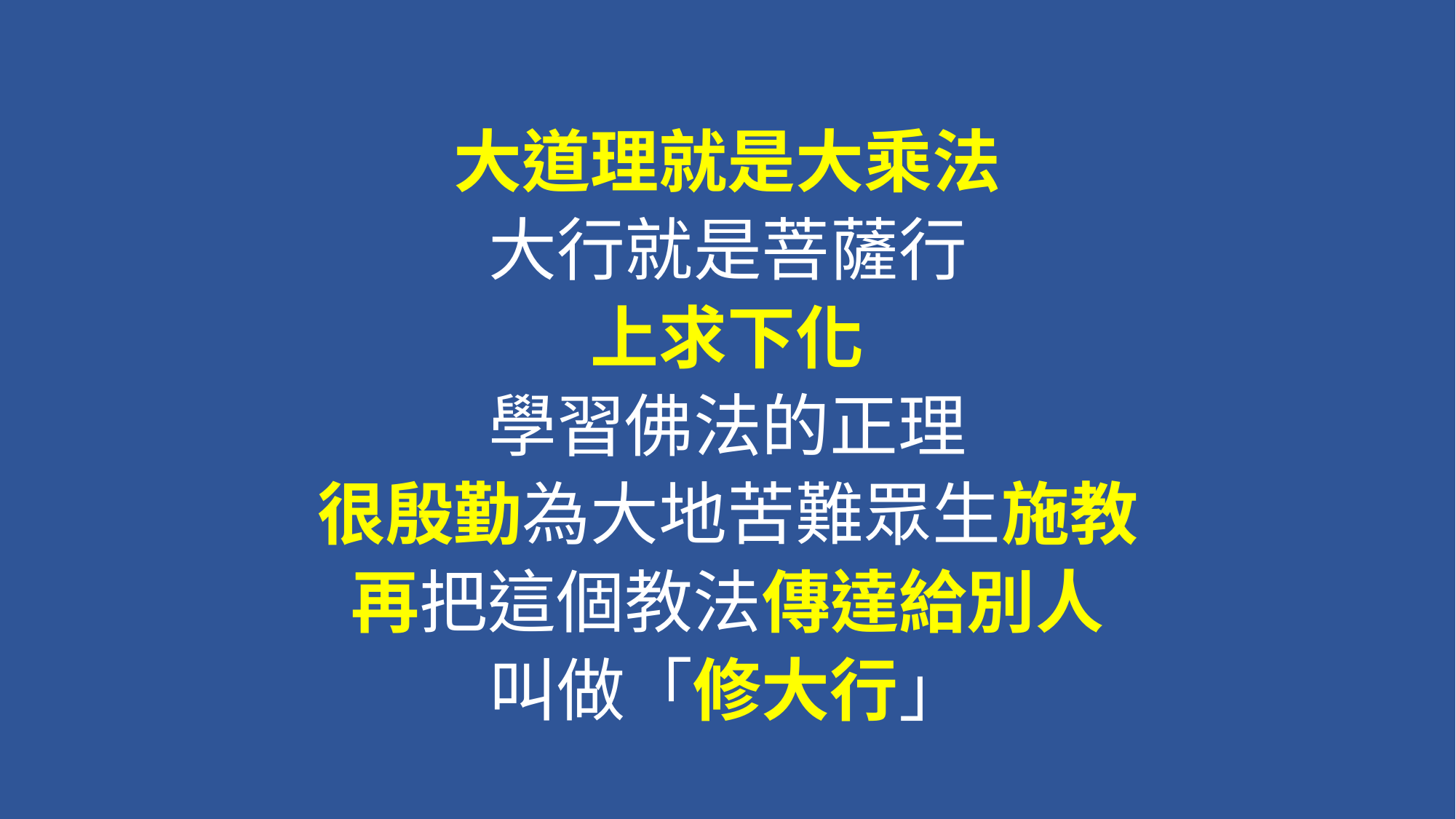

#
大道理就是大乘法
大行就是菩薩行
上求下化
學習佛法的正理
很殷勤為大地苦難眾生施教
再把這個教法傳達給別人
叫做「修大行」